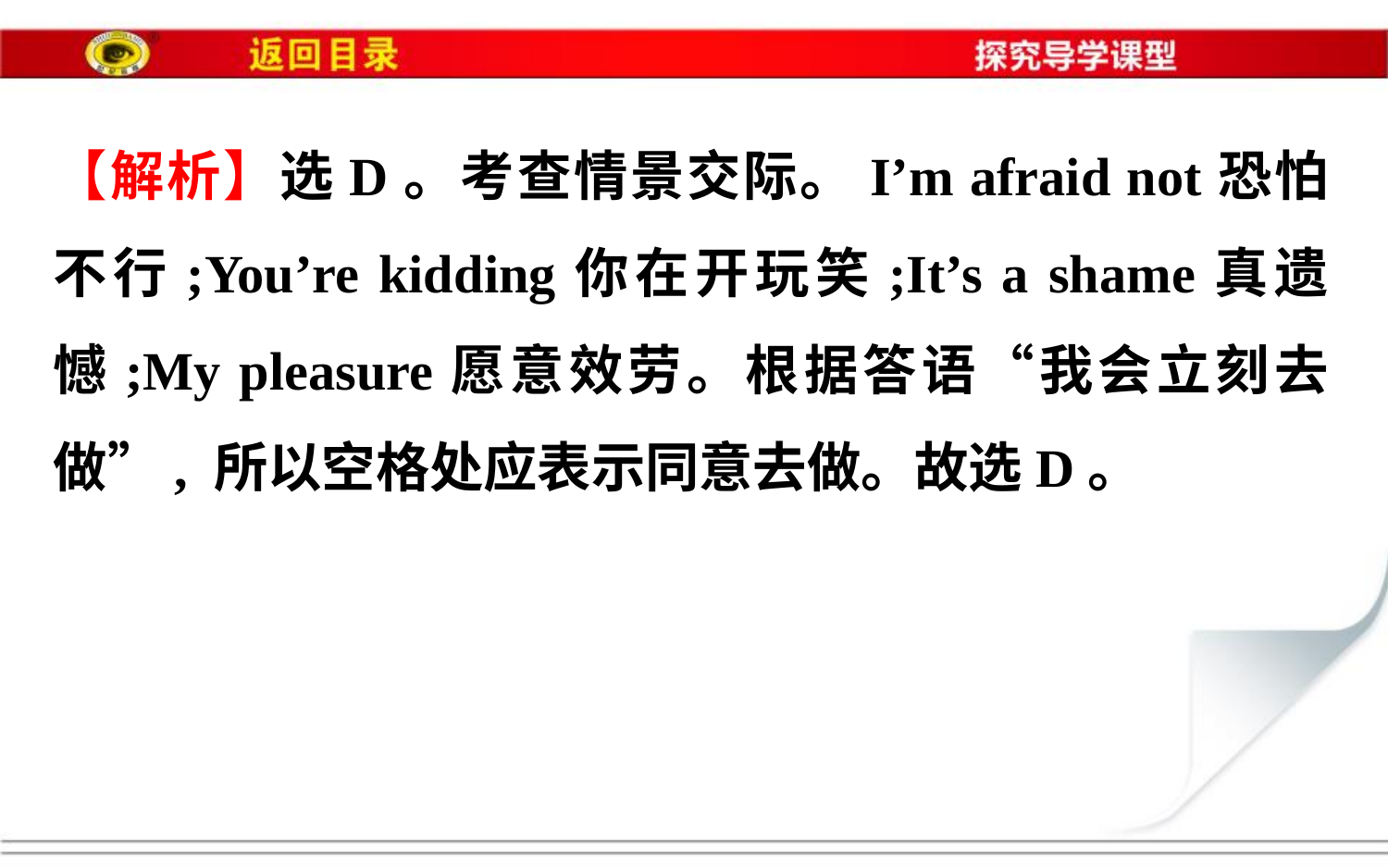

【解析】选D。考查情景交际。I’m afraid not恐怕不行;You’re kidding你在开玩笑;It’s a shame真遗憾;My pleasure愿意效劳。根据答语“我会立刻去做”, 所以空格处应表示同意去做。故选D。